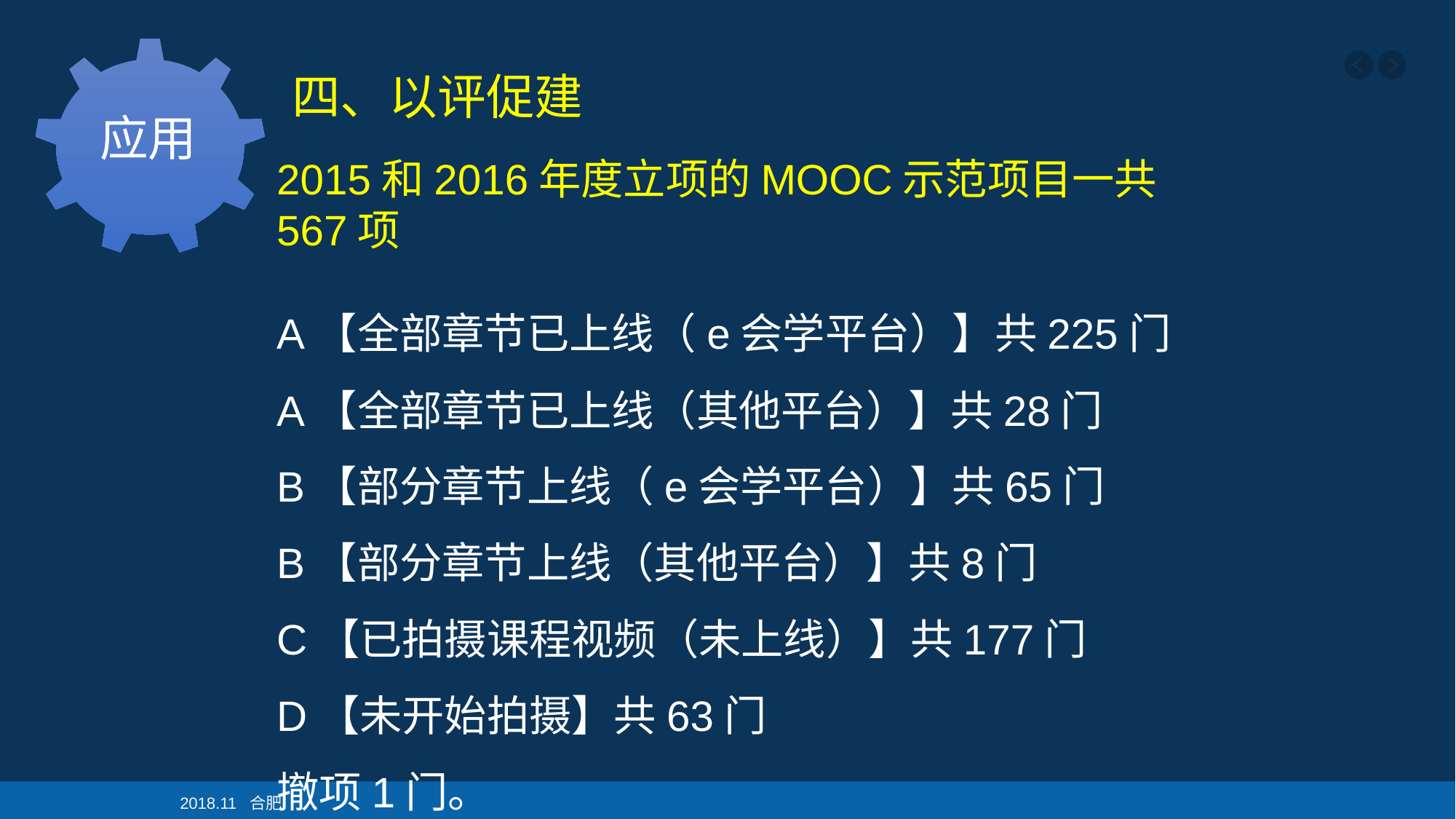

应用
四、以评促建
2015和2016年度立项的MOOC示范项目一共567项
A【全部章节已上线（e会学平台）】共225门
A【全部章节已上线（其他平台）】共28门
B【部分章节上线（e会学平台）】共65门
B【部分章节上线（其他平台）】共8门
C【已拍摄课程视频（未上线）】共177门
D【未开始拍摄】共63门
撤项1门。